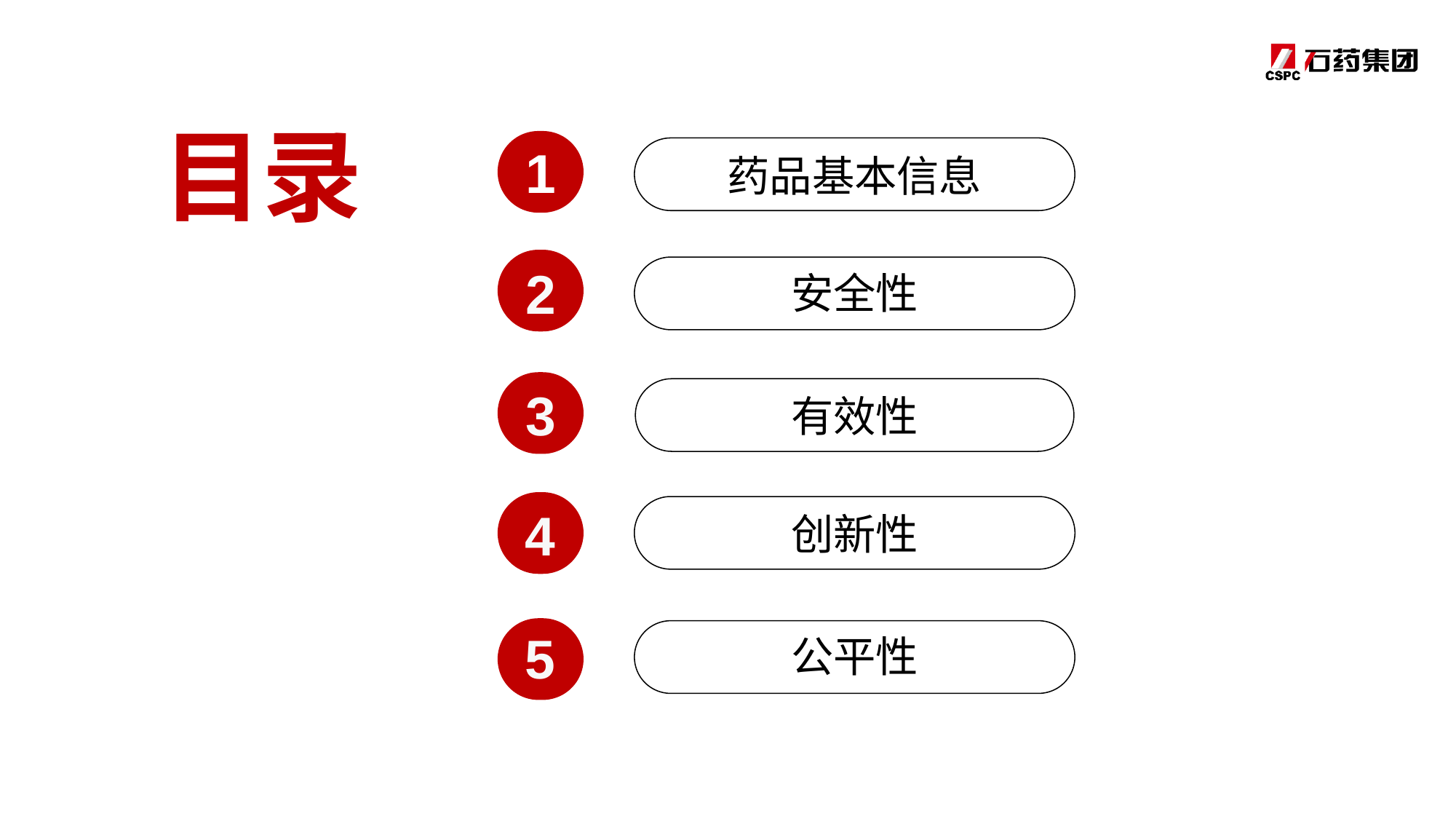

目录

1

药品基本信息

2

安全性

3

有效性

4

创新性
5

公平性